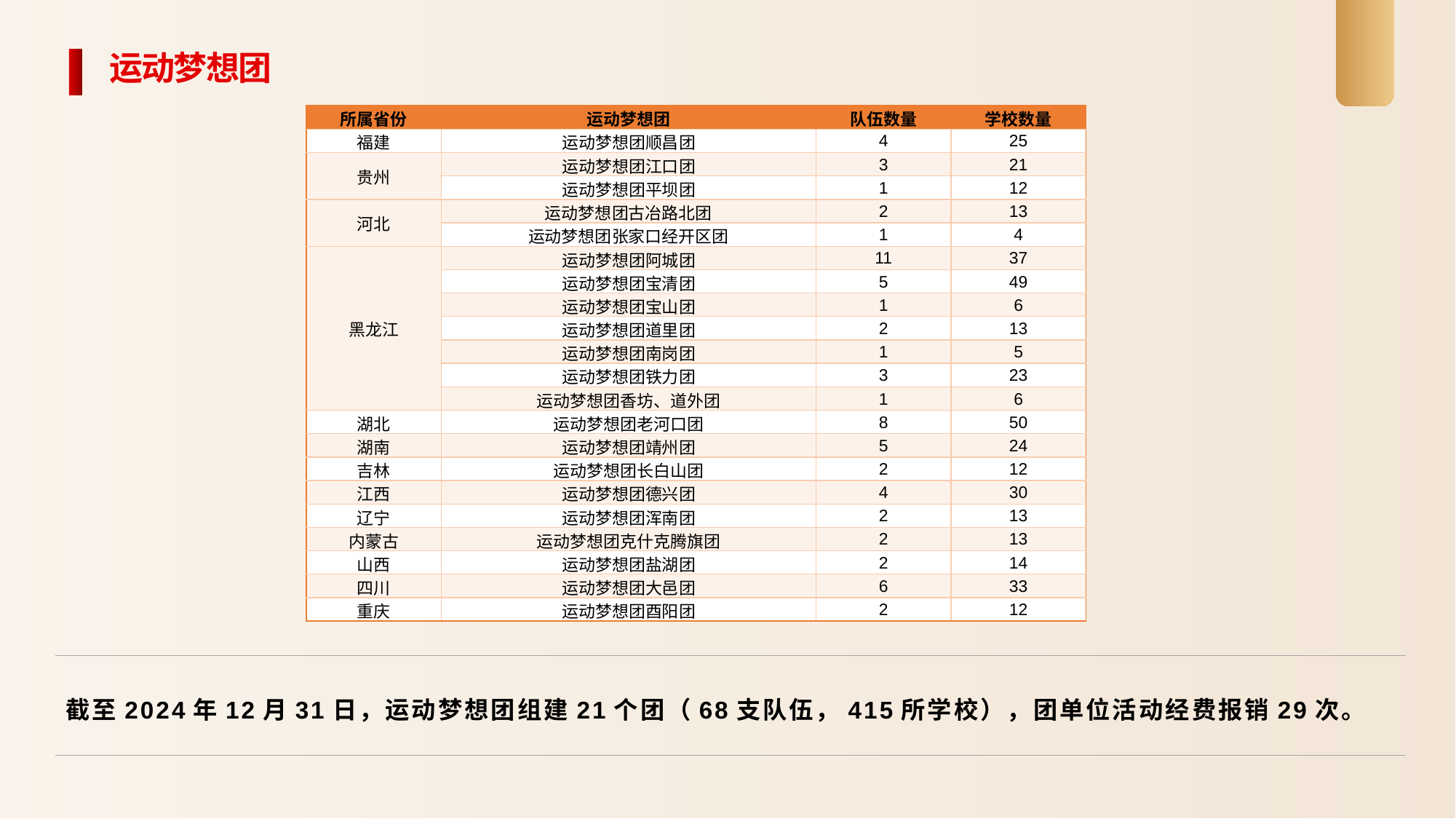

运动梦想团

| 所属省份 | 运动梦想团 | 队伍数量 | 学校数量 |
| --- | --- | --- | --- |
| 福建 | 运动梦想团顺昌团 | 4 | 25 |
| 贵州 | 运动梦想团江口团 | 3 | 21 |
|  | 运动梦想团平坝团 | 1 | 12 |
| 河北 | 运动梦想团古冶路北团 | 2 | 13 |
|  | 运动梦想团张家口经开区团 | 1 | 4 |
| 黑龙江 | 运动梦想团阿城团 | 11 | 37 |
|  | 运动梦想团宝清团 | 5 | 49 |
|  | 运动梦想团宝山团 | 1 | 6 |
|  | 运动梦想团道里团 | 2 | 13 |
|  | 运动梦想团南岗团 | 1 | 5 |
|  | 运动梦想团铁力团 | 3 | 23 |
|  | 运动梦想团香坊、道外团 | 1 | 6 |
| 湖北 | 运动梦想团老河口团 | 8 | 50 |
| 湖南 | 运动梦想团靖州团 | 5 | 24 |
| 吉林 | 运动梦想团长白山团 | 2 | 12 |
| 江西 | 运动梦想团德兴团 | 4 | 30 |
| 辽宁 | 运动梦想团浑南团 | 2 | 13 |
| 内蒙古 | 运动梦想团克什克腾旗团 | 2 | 13 |
| 山西 | 运动梦想团盐湖团 | 2 | 14 |
| 四川 | 运动梦想团大邑团 | 6 | 33 |
| 重庆 | 运动梦想团酉阳团 | 2 | 12 |
截至2024年12月31日，运动梦想团组建21个团（68支队伍，415所学校），团单位活动经费报销29次。